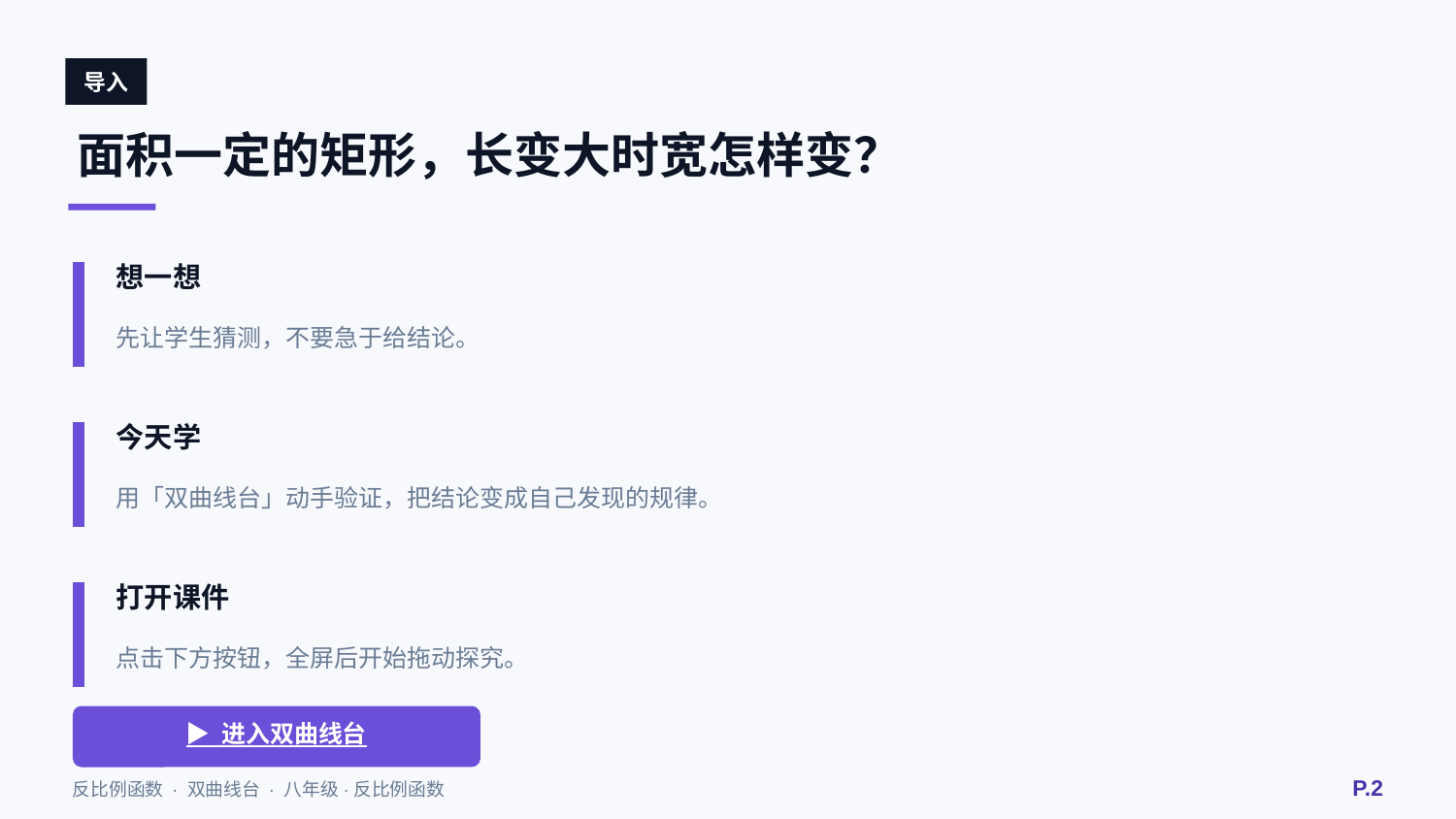

导入

面积一定的矩形，长变大时宽怎样变？

想一想

先让学生猜测，不要急于给结论。
今天学

用「双曲线台」动手验证，把结论变成自己发现的规律。
打开课件

点击下方按钮，全屏后开始拖动探究。
▶  进入双曲线台

P.2
反比例函数 · 双曲线台 · 八年级·反比例函数